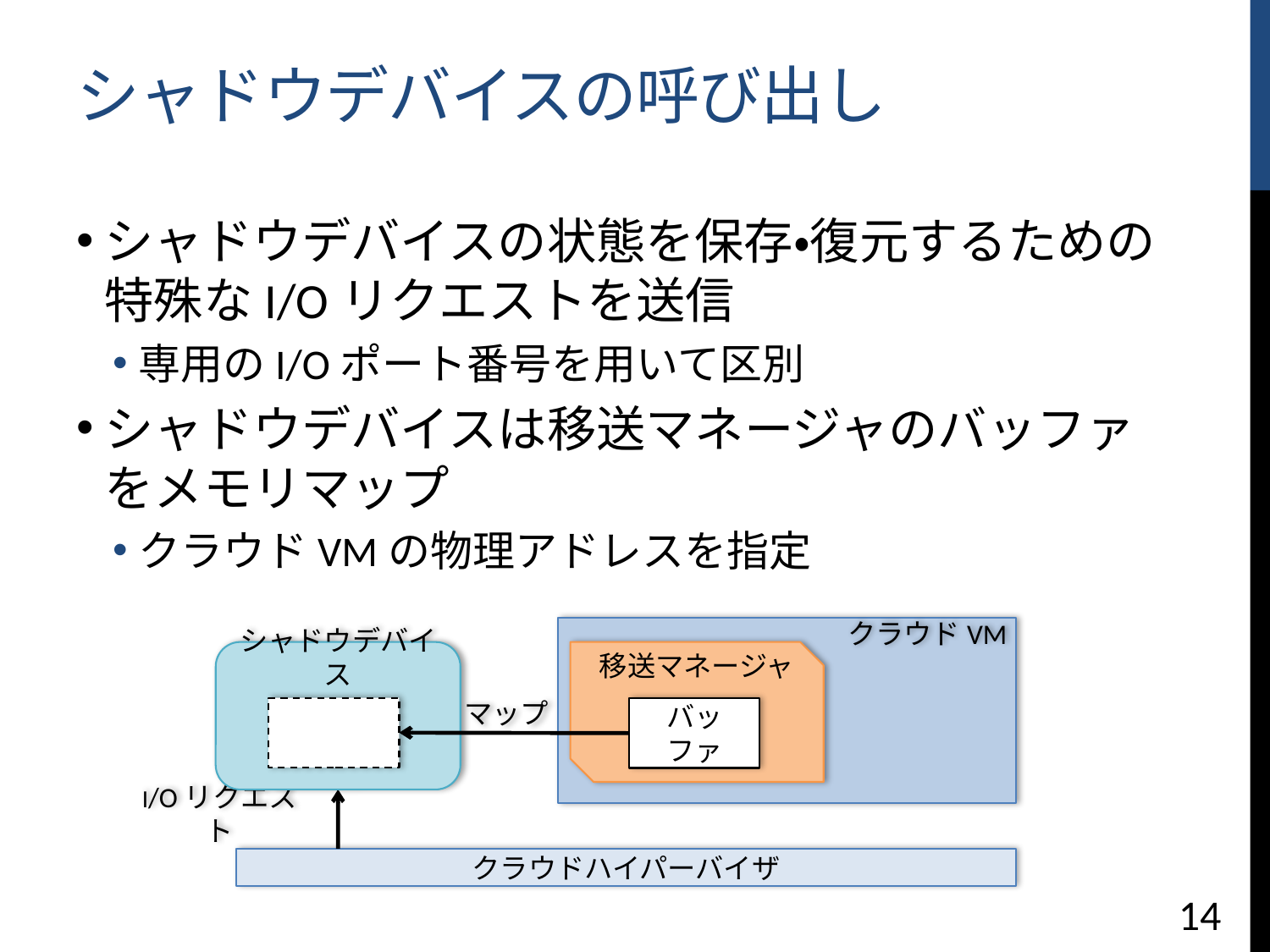

# シャドウデバイスの呼び出し
シャドウデバイスの状態を保存・復元するための特殊なI/Oリクエストを送信
専用のI/Oポート番号を用いて区別
シャドウデバイスは移送マネージャのバッファをメモリマップ
クラウドVMの物理アドレスを指定

クラウドVM
シャドウデバイス

移送マネージャ

マップ
バッファ
I/Oリクエスト
クラウドハイパーバイザ
14